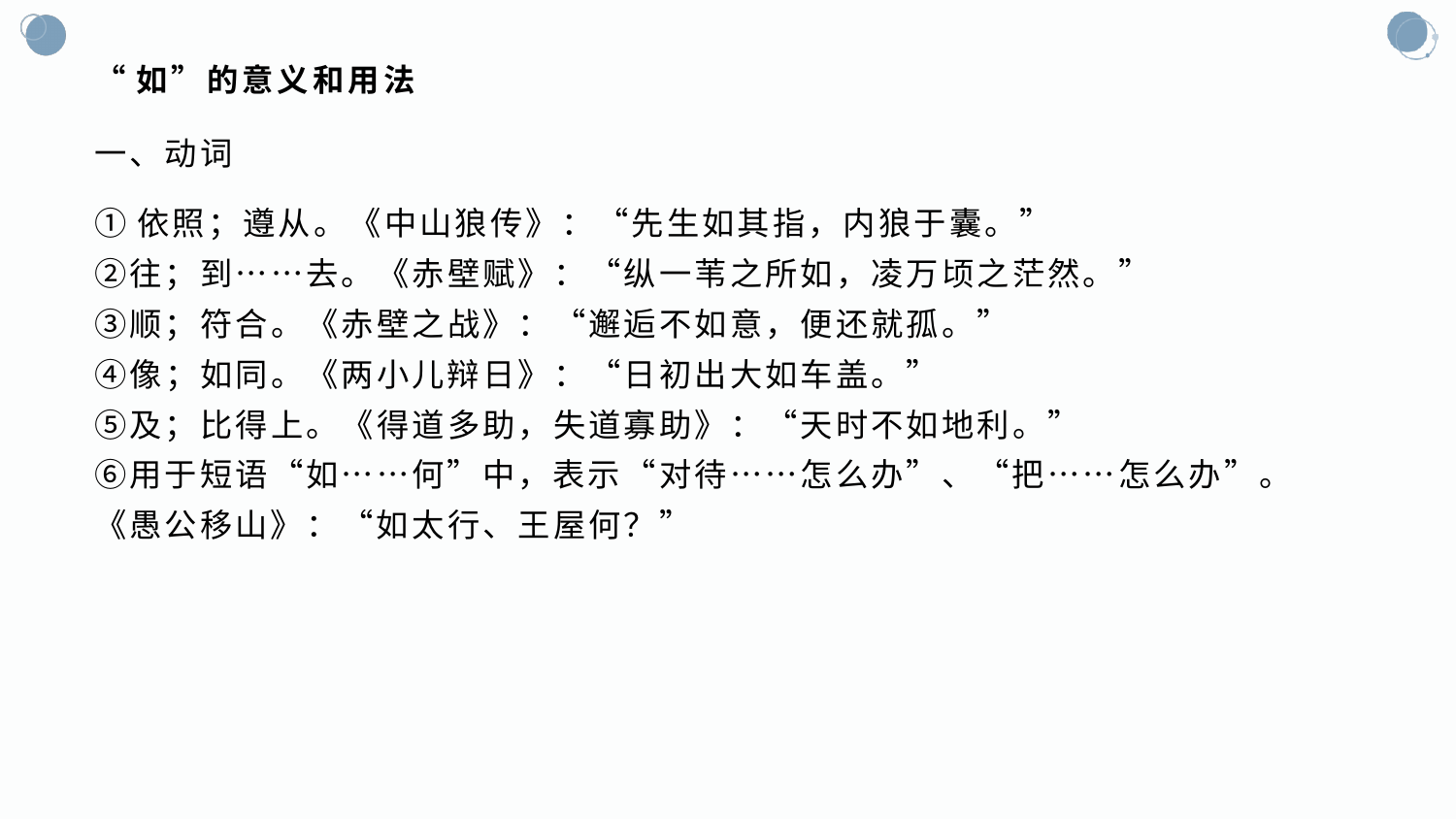

# “如”的意义和用法
一、动词
①依照；遵从。《中山狼传》：“先生如其指，内狼于囊。”
②往；到……去。《赤壁赋》：“纵一苇之所如，凌万顷之茫然。”
③顺；符合。《赤壁之战》：“邂逅不如意，便还就孤。”
④像；如同。《两小儿辩日》：“日初出大如车盖。”
⑤及；比得上。《得道多助，失道寡助》：“天时不如地利。”
⑥用于短语“如……何”中，表示“对待……怎么办”、“把……怎么办”。《愚公移山》：“如太行、王屋何？”